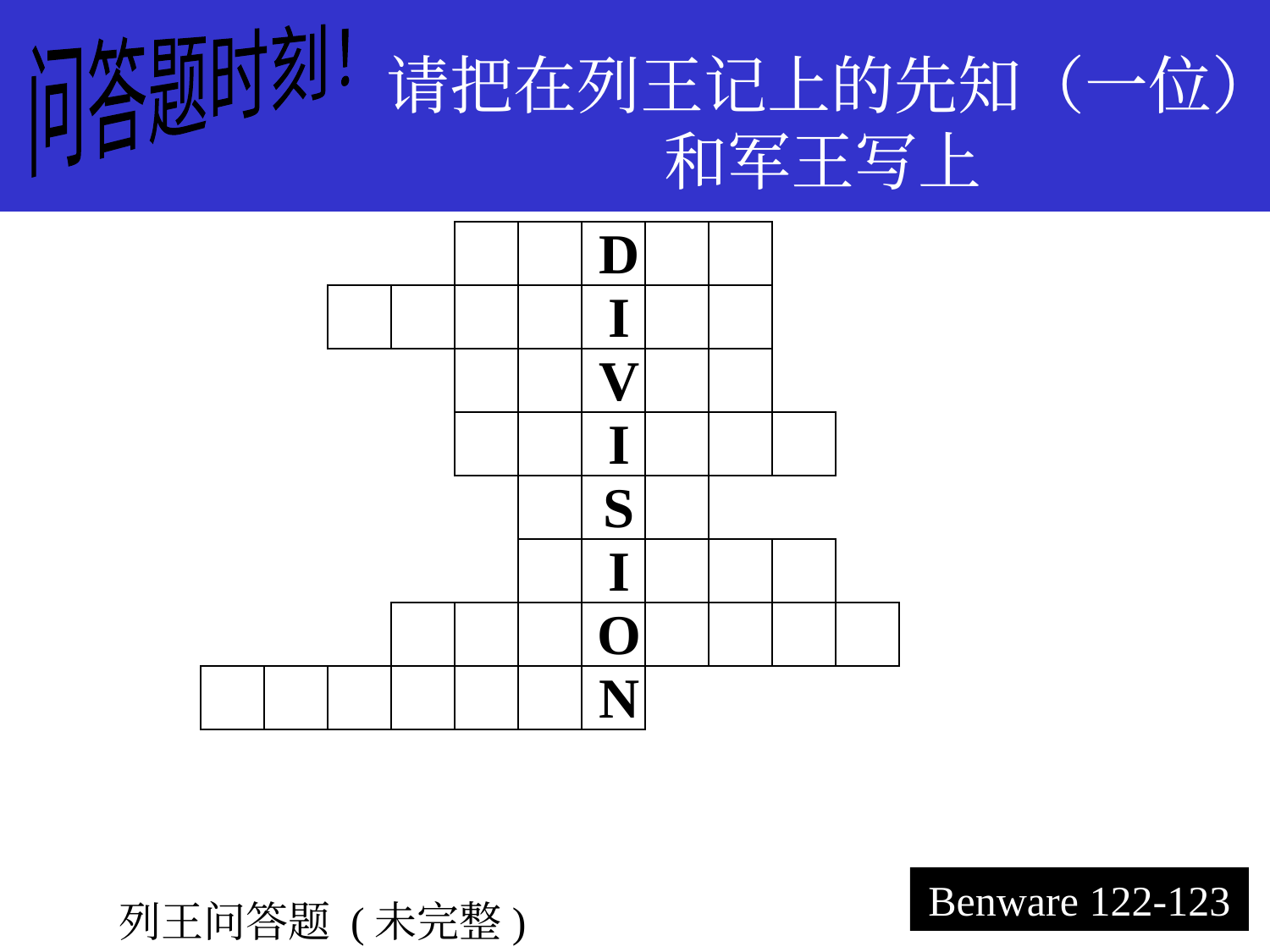

问答题时刻！
请把在列王记上的先知（一位）
和军王写上

D
I
V
I
S
I
O

N

Benware 122-123
列王问答题 (未完整)